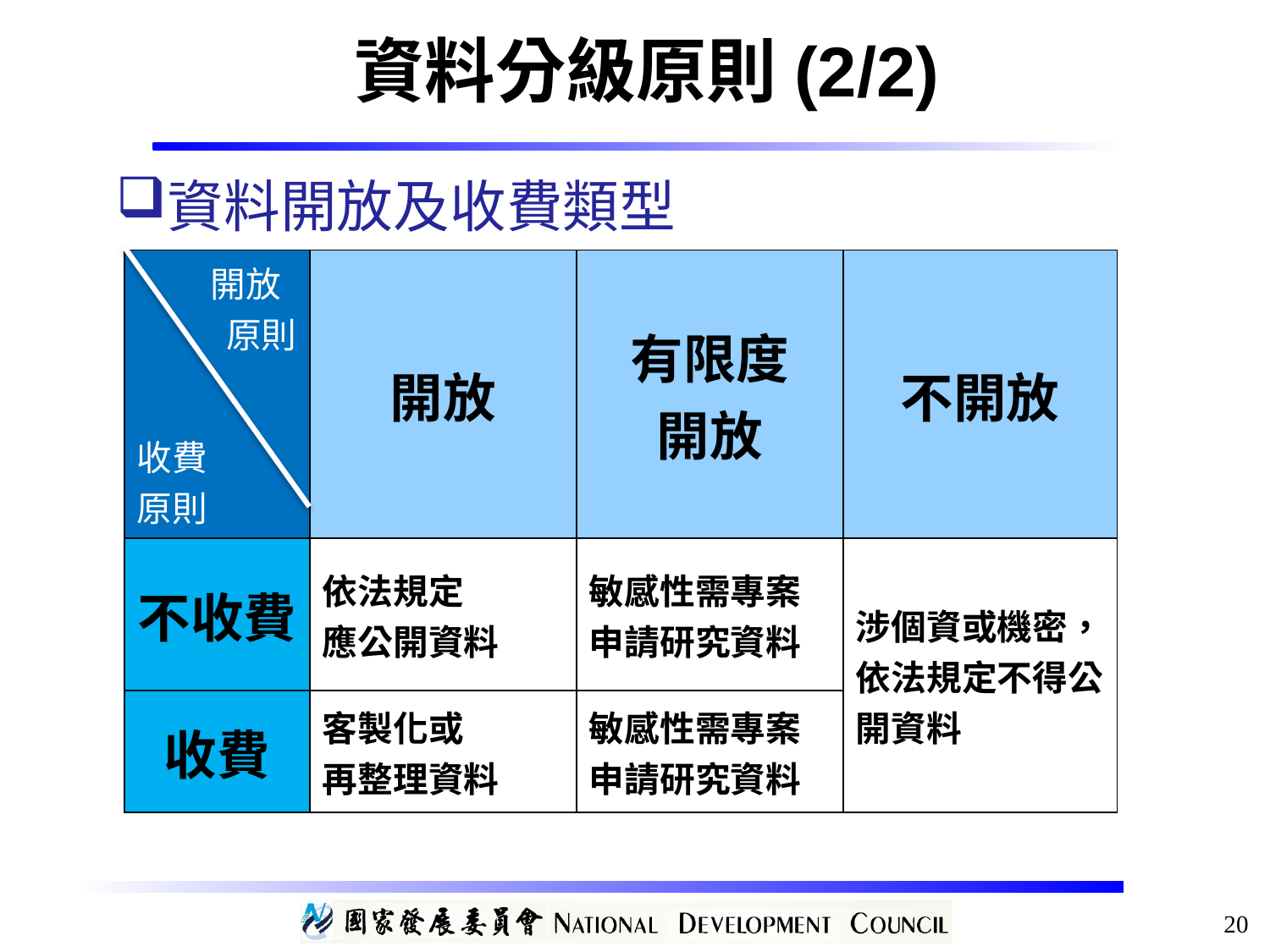

資料分級原則(2/2)
資料開放及收費類型
| 開放 原則 收費 原則 | 開放 | 有限度 開放 | 不開放 |
| --- | --- | --- | --- |
| 不收費 | 依法規定 應公開資料 | 敏感性需專案 申請研究資料 | 涉個資或機密，依法規定不得公開資料 |
| 收費 | 客製化或 再整理資料 | 敏感性需專案 申請研究資料 |  |
20